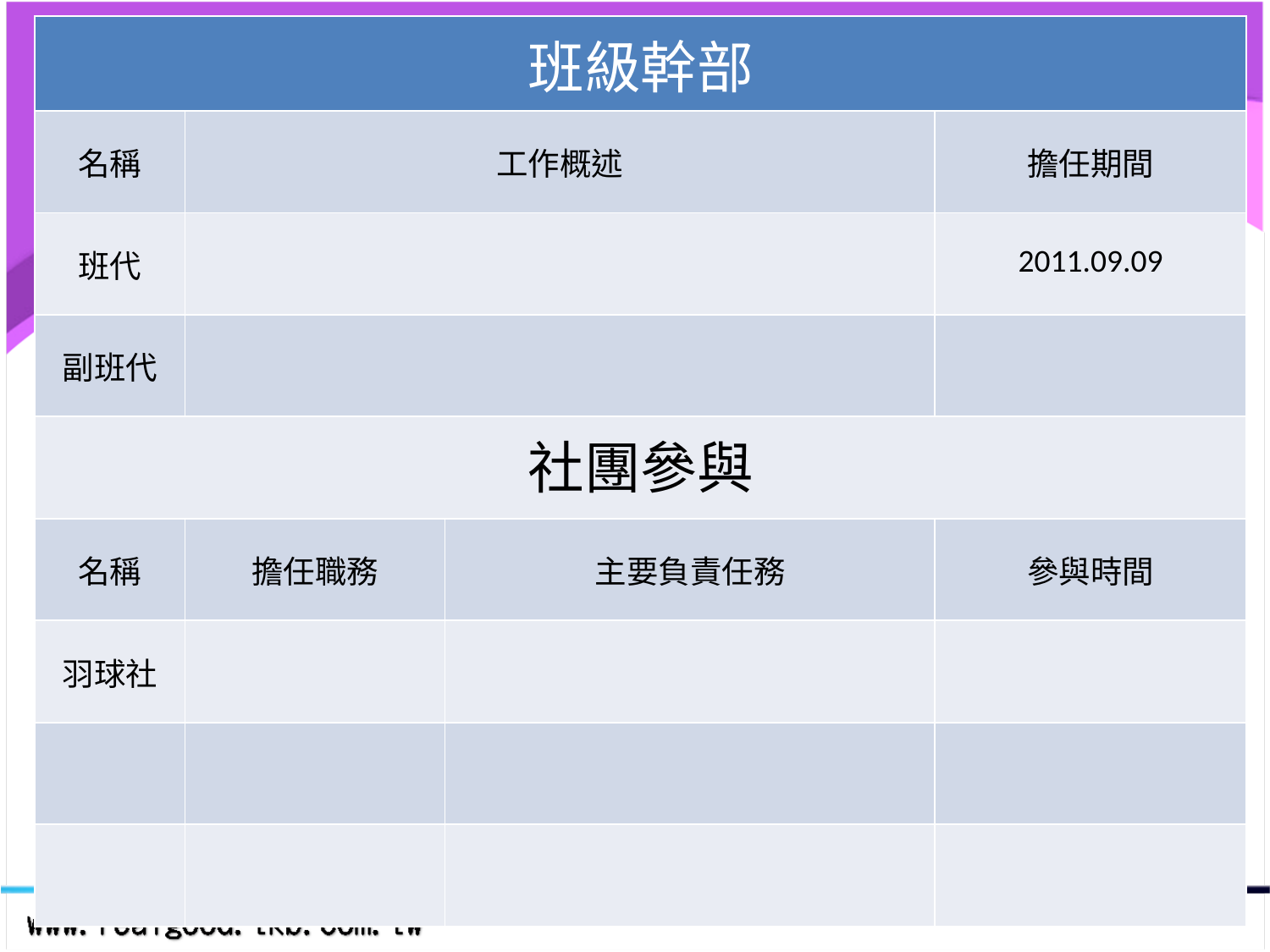

| 班級幹部 |  |  |  |
| --- | --- | --- | --- |
| 名稱 | 工作概述 |  | 擔任期間 |
| 班代 |  |  | 2011.09.09 |
| 副班代 |  |  |  |
| 社團參與 |  |  |  |
| 名稱 | 擔任職務 | 主要負責任務 | 參與時間 |
| 羽球社 |  |  |  |
|  |  |  |  |
|  |  |  |  |